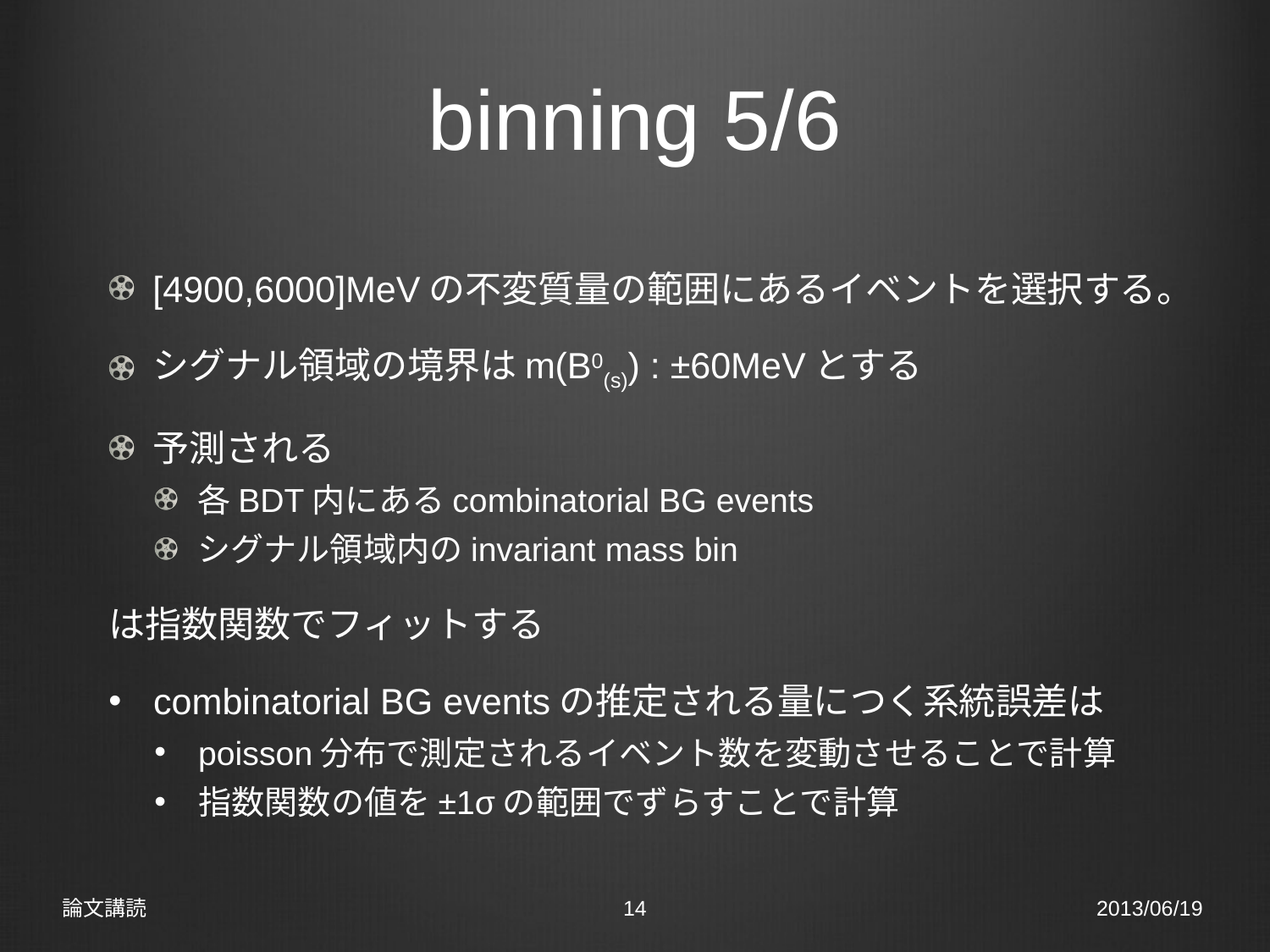

# binning 5/6
[4900,6000]MeVの不変質量の範囲にあるイベントを選択する。
シグナル領域の境界はm(B0(s)) : ±60MeVとする
予測される
各BDT内にあるcombinatorial BG events
シグナル領域内のinvariant mass bin
は指数関数でフィットする
combinatorial BG eventsの推定される量につく系統誤差は
poisson分布で測定されるイベント数を変動させることで計算
指数関数の値を±1σの範囲でずらすことで計算

論文講読
14
2013/06/19